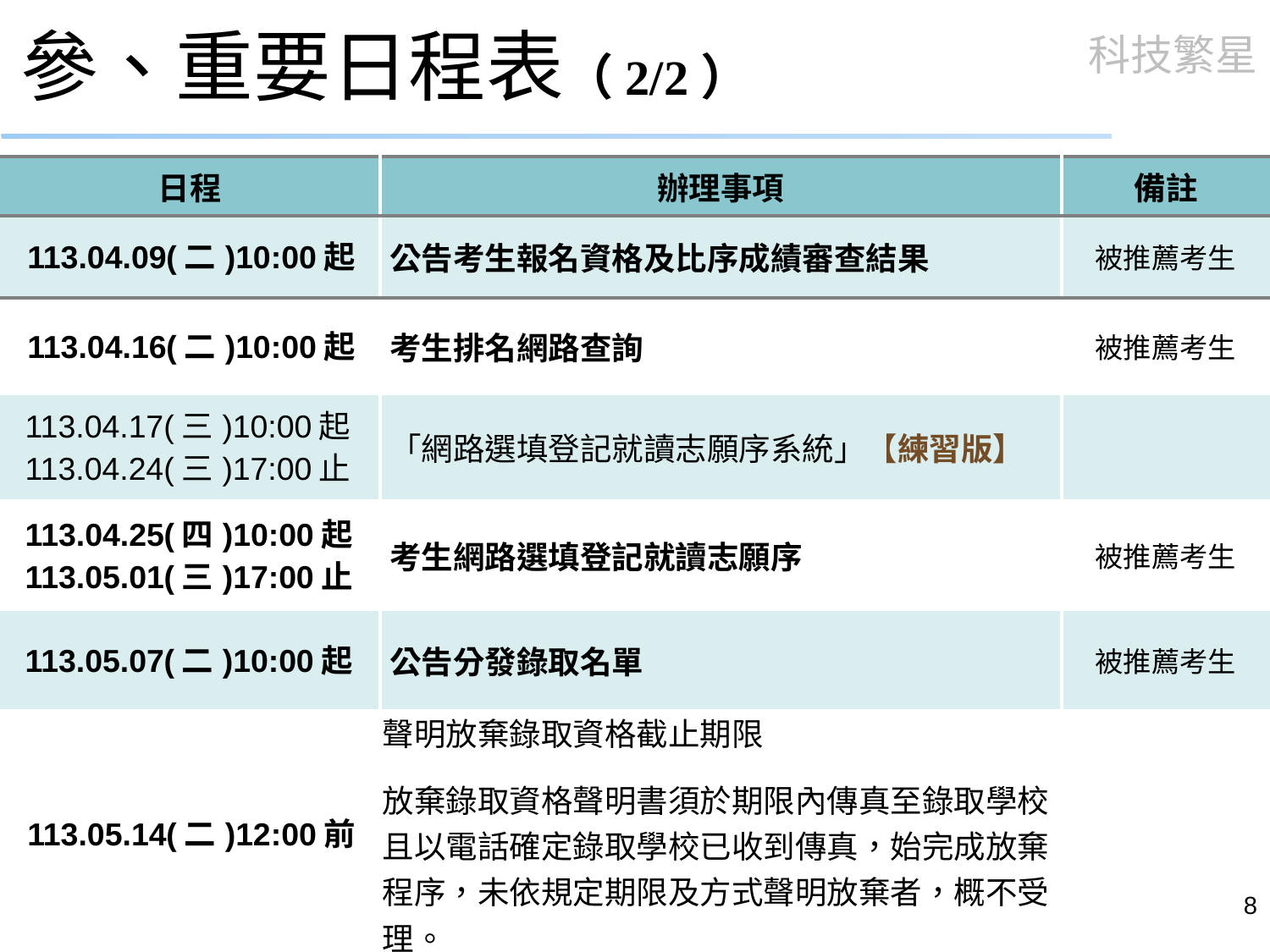

# 參、重要日程表（2/2）
| 日程 | 辦理事項 | 備註 |
| --- | --- | --- |
| 113.04.09(二)10:00起 | 公告考生報名資格及比序成績審查結果 | 被推薦考生 |
| 113.04.16(二)10:00起 | 考生排名網路查詢 | 被推薦考生 |
| 113.04.17(三)10:00起 113.04.24(三)17:00止 | 「網路選填登記就讀志願序系統」【練習版】 |  |
| 113.04.25(四)10:00起 113.05.01(三)17:00止 | 考生網路選填登記就讀志願序 | 被推薦考生 |
| 113.05.07(二)10:00起 | 公告分發錄取名單 | 被推薦考生 |
| 113.05.14(二)12:00前 | 聲明放棄錄取資格截止期限 放棄錄取資格聲明書須於期限內傳真至錄取學校，且以電話確定錄取學校已收到傳真，始完成放棄程序，未依規定期限及方式聲明放棄者，概不受理。 |  |

8